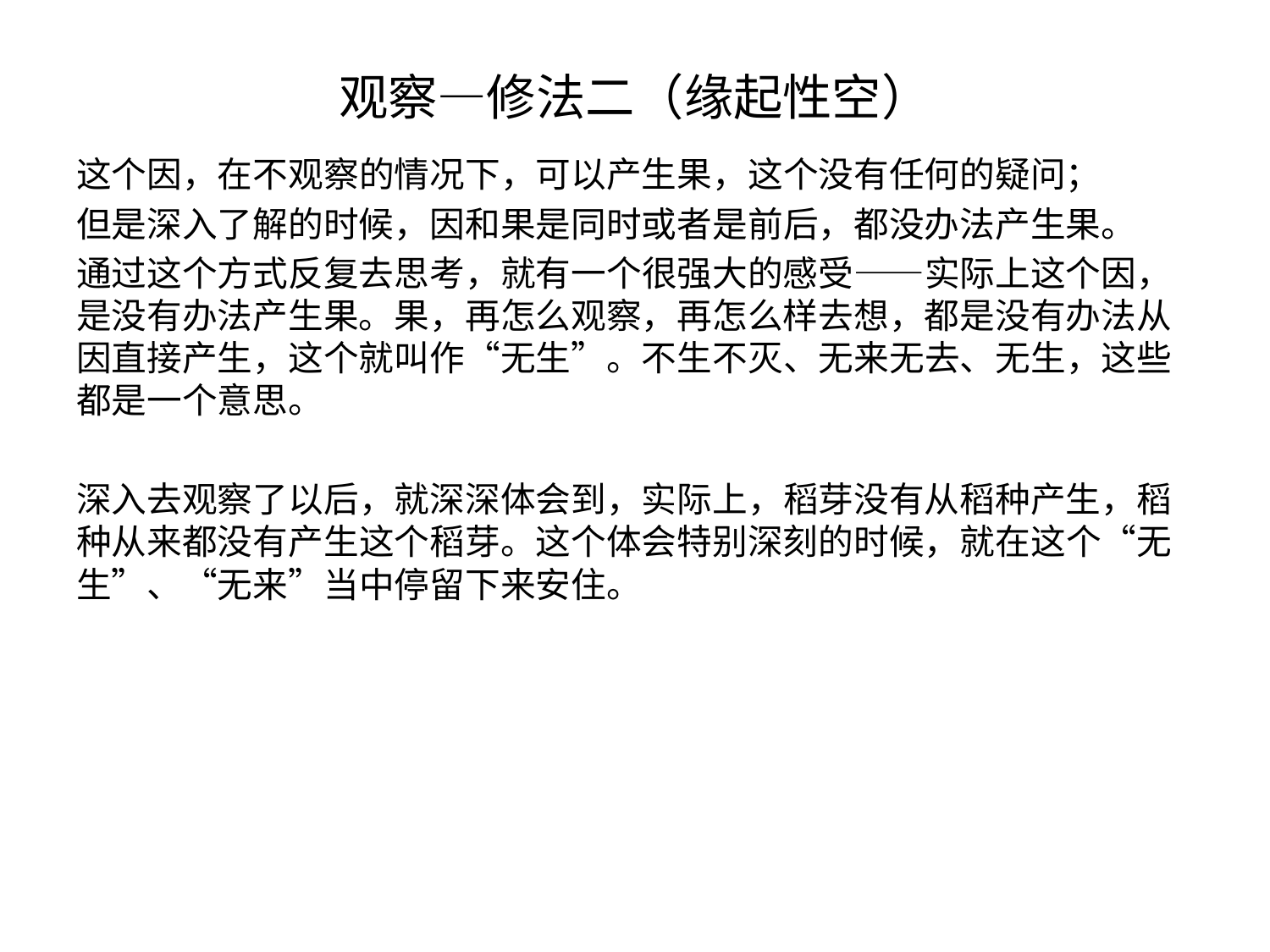

# 观察—修法二（缘起性空）
这个因，在不观察的情况下，可以产生果，这个没有任何的疑问；
但是深入了解的时候，因和果是同时或者是前后，都没办法产生果。
通过这个方式反复去思考，就有一个很强大的感受——实际上这个因，是没有办法产生果。果，再怎么观察，再怎么样去想，都是没有办法从因直接产生，这个就叫作“无生”。不生不灭、无来无去、无生，这些都是一个意思。

深入去观察了以后，就深深体会到，实际上，稻芽没有从稻种产生，稻种从来都没有产生这个稻芽。这个体会特别深刻的时候，就在这个“无生”、“无来”当中停留下来安住。